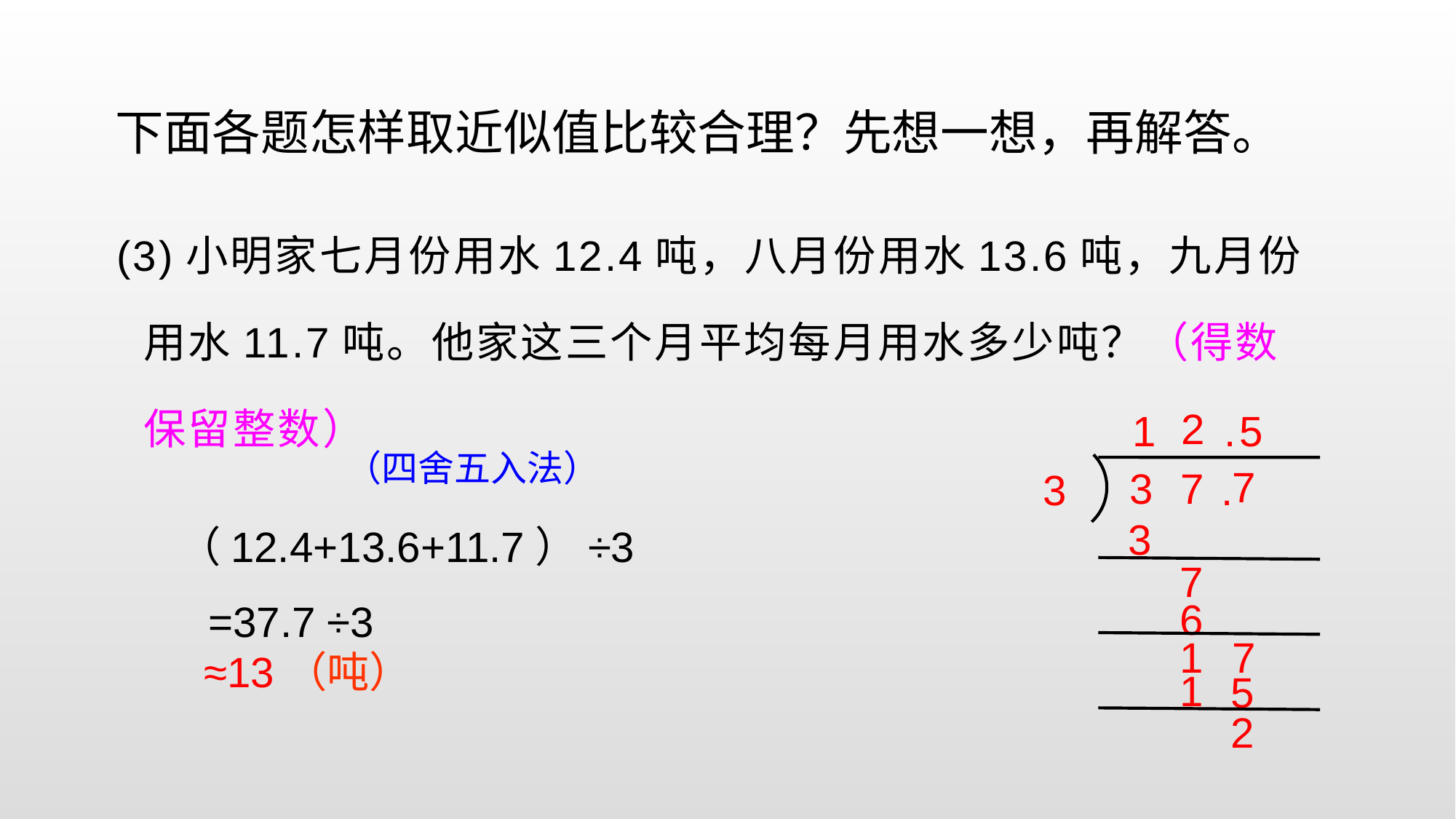

下面各题怎样取近似值比较合理？先想一想，再解答。
(3)小明家七月份用水12.4吨，八月份用水13.6吨，九月份用水11.7吨。他家这三个月平均每月用水多少吨？（得数保留整数）

2
1
.
5
（四舍五入法）

3
7
3
7
.
3
（12.4+13.6+11.7）÷3

7
6
=37.7 ÷3
7
1
≈13（吨）
1
5
2